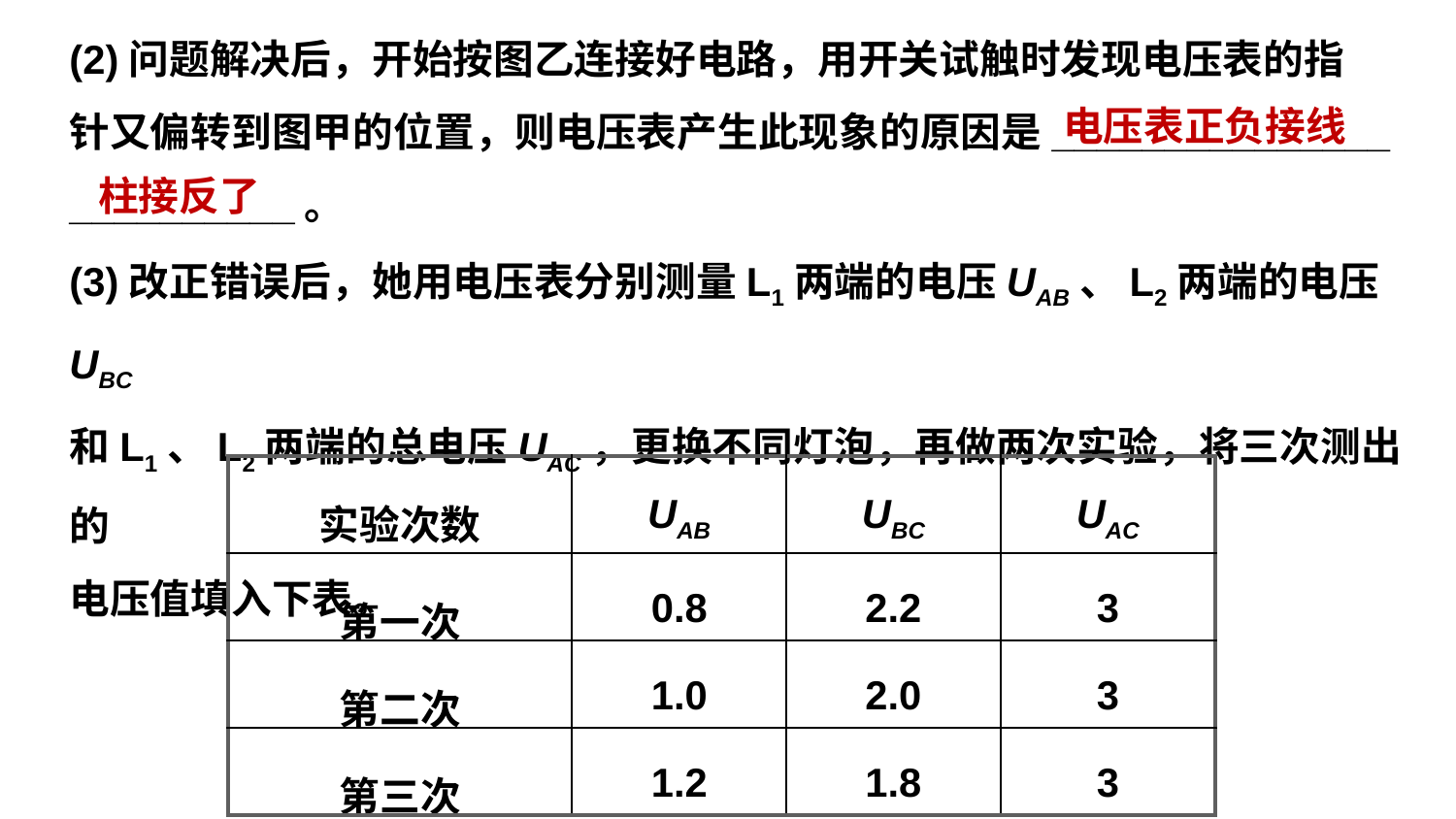

(2)问题解决后，开始按图乙连接好电路，用开关试触时发现电压表的指
针又偏转到图甲的位置，则电压表产生此现象的原因是_______________
__________。
(3)改正错误后，她用电压表分别测量L1两端的电压UAB、L2两端的电压UBC
和L1、L2两端的总电压UAC，更换不同灯泡，再做两次实验，将三次测出的
电压值填入下表。
电压表正负接线
柱接反了
| 实验次数 | UAB | UBC | UAC |
| --- | --- | --- | --- |
| 第一次 | 0.8 | 2.2 | 3 |
| 第二次 | 1.0 | 2.0 | 3 |
| 第三次 | 1.2 | 1.8 | 3 |